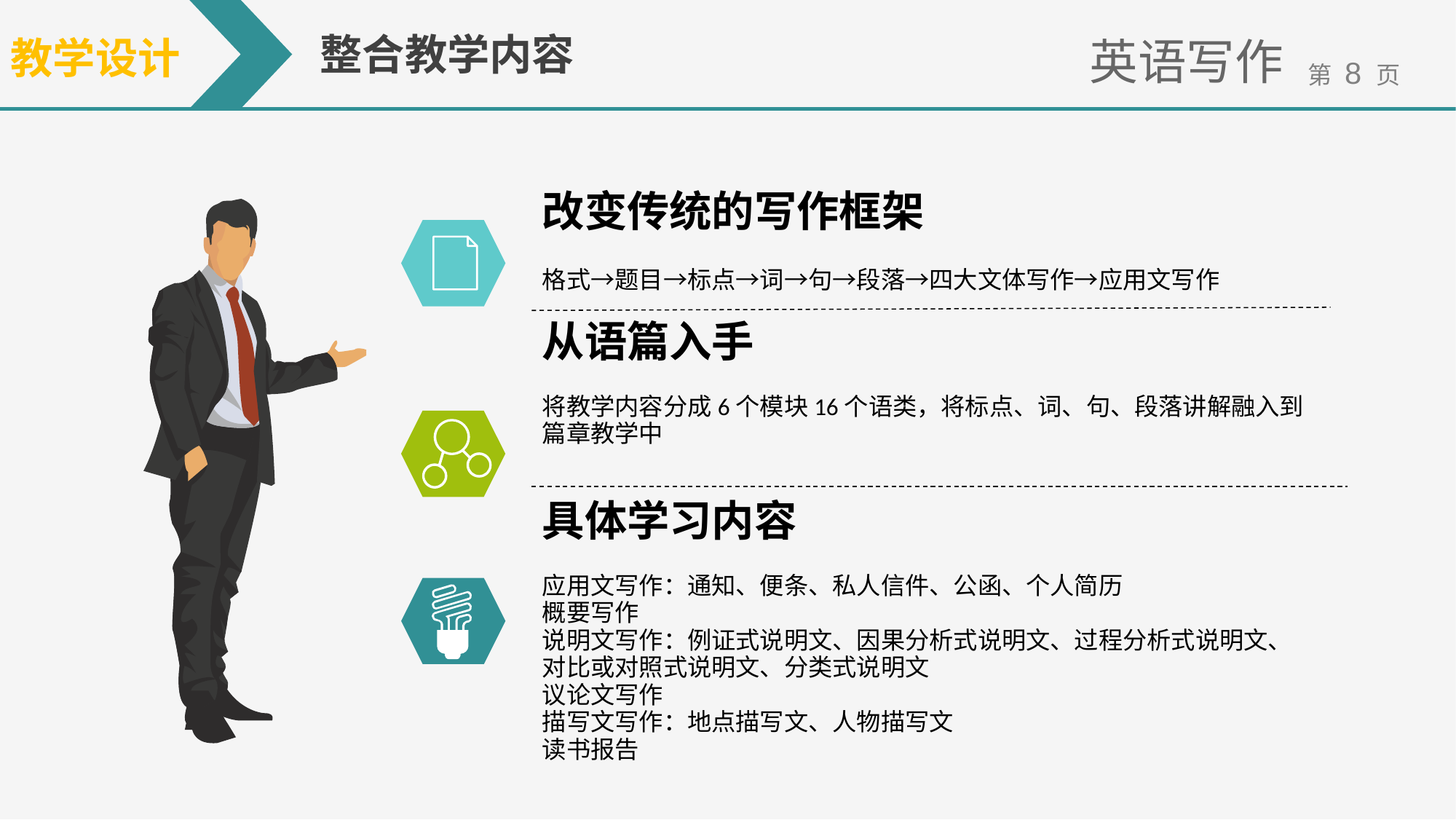

整合教学内容
教学设计
英语写作
改变传统的写作框架

格式→题目→标点→词→句→段落→四大文体写作→应用文写作

从语篇入手

将教学内容分成6个模块16个语类，将标点、词、句、段落讲解融入到篇章教学中

具体学习内容

应用文写作：通知、便条、私人信件、公函、个人简历
概要写作
说明文写作：例证式说明文、因果分析式说明文、过程分析式说明文、对比或对照式说明文、分类式说明文
议论文写作
描写文写作：地点描写文、人物描写文
读书报告